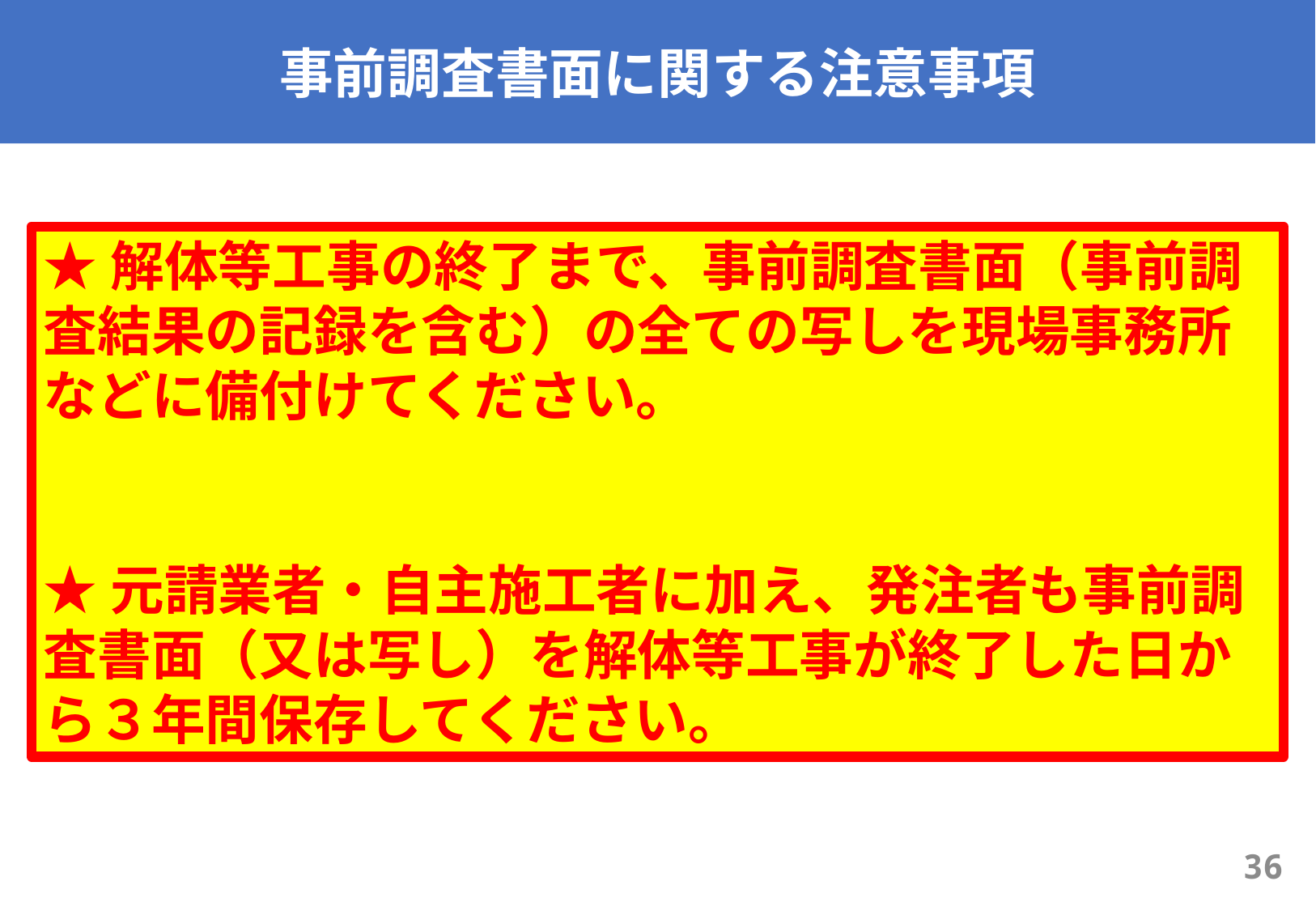

事前調査書面に関する注意事項
★解体等工事の終了まで、事前調査書面（事前調査結果の記録を含む）の全ての写しを現場事務所などに備付けてください。

★元請業者・自主施工者に加え、発注者も事前調査書面（又は写し）を解体等工事が終了した日から３年間保存してください。
36